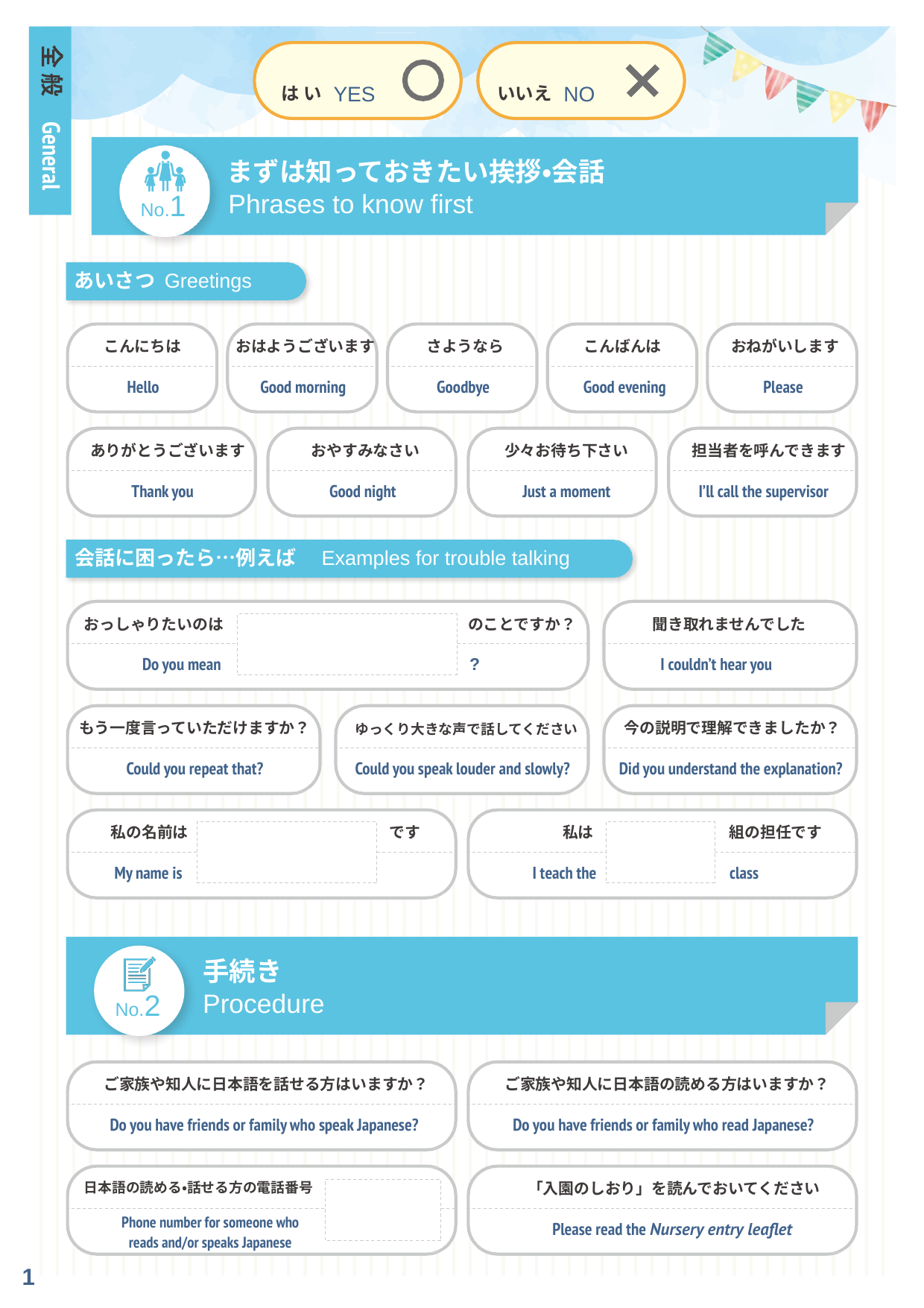

全 般

は い YES
いいえ NO
General
まずは知っておきたい挨拶・会話
No.1
Phrases to know first

あいさつ Greetings

こんにちは
おはようございます
さようなら
こんばんは
おねがいします
Hello
Good morning
Goodbye
Good evening
Please

ありがとうございます
おやすみなさい
少々お待ち下さい
担当者を呼んできます
Thank you
Good night
Just a moment
I’ll call the supervisor

会話に困ったら…例えば
Examples for trouble talking

のことですか？
おっしゃりたいのは
聞き取れませんでした
Do you mean
?
I couldn’t hear you

もう一度言っていただけますか？
今の説明で理解できましたか？
ゆっくり大きな声で話してください
Could you repeat that?
Could you speak louder and slowly?
Did you understand the explanation?

私の名前は
です
私は
組の担任です
My name is
I teach the
class
手続き
No.2
Procedure

ご家族や知人に日本語を話せる方はいますか？
ご家族や知人に日本語の読める方はいますか？
Do you have friends or family who speak Japanese?
Do you have friends or family who read Japanese?

日本語の読める・話せる方の電話番号
「入園のしおり」を読んでおいてください
Phone number for someone who
reads and/or speaks Japanese

Please read the Nursery entry leaflet
1